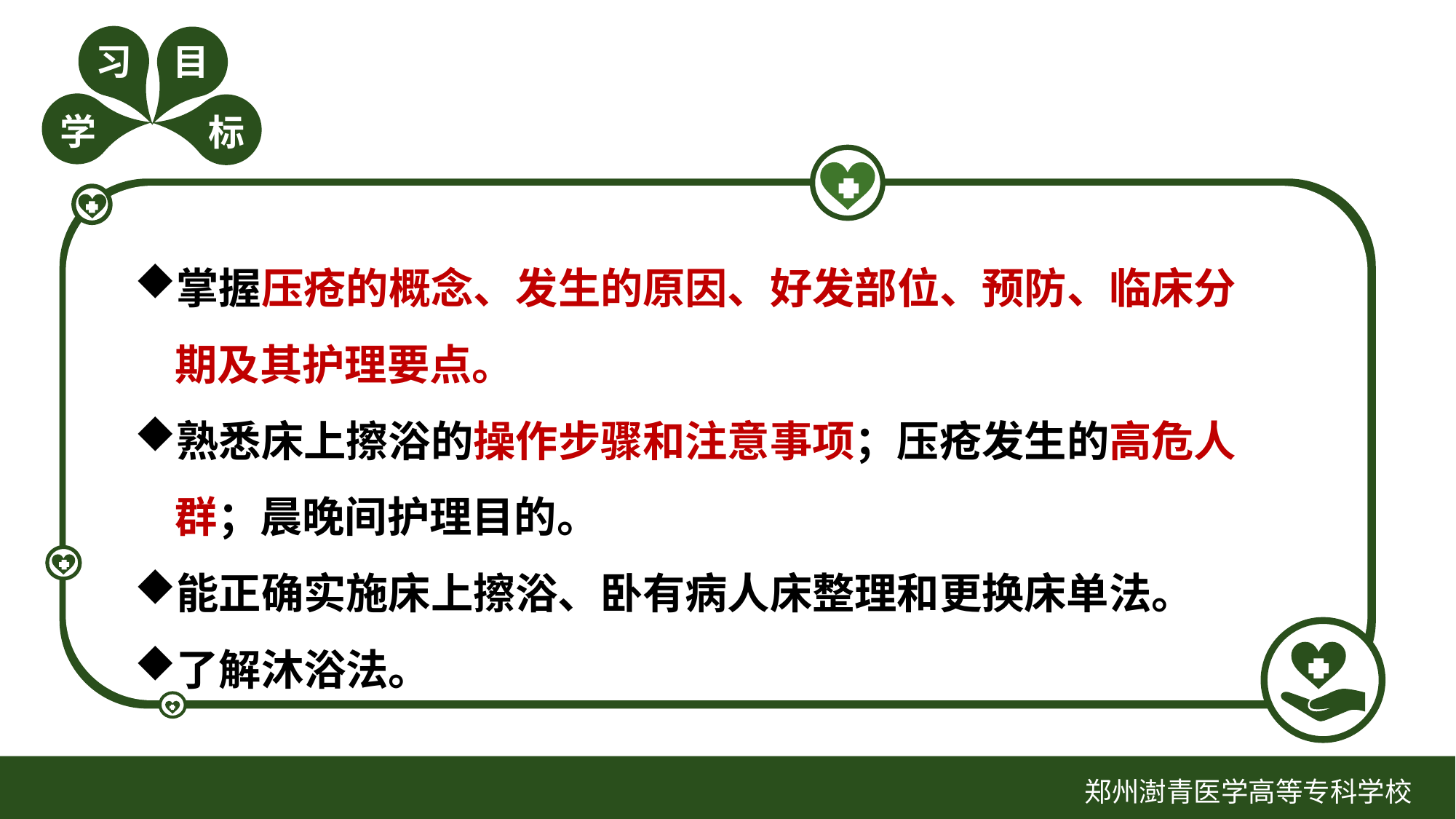

掌握压疮的概念、发生的原因、好发部位、预防、临床分期及其护理要点。
熟悉床上擦浴的操作步骤和注意事项；压疮发生的高危人群；晨晚间护理目的。
能正确实施床上擦浴、卧有病人床整理和更换床单法。
了解沐浴法。
郑州澍青医学高等专科学校